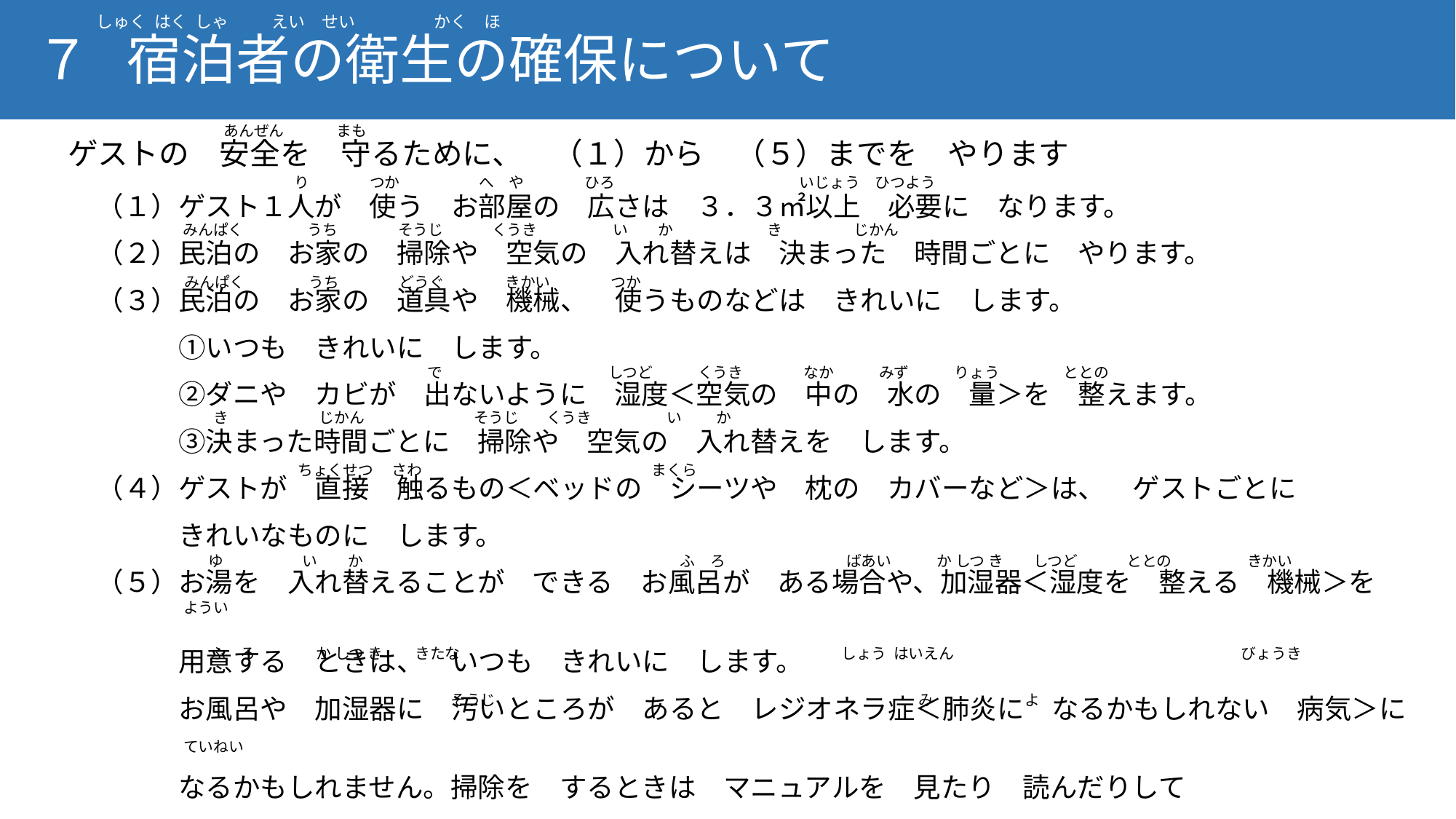

７　宿泊者の衛生の確保について
　しゅく  はく  しゃ      　 えい　せい   　　　　かく　ほ
あんぜん　 　　 まも
ゲストの　安全を　守るために、　（１）から　（５）までを　やります
り　　　　つか　　　 　　へ　や　　　　ひろ　　　　　　　　　　 　　いじょう　ひつよう
　（１）ゲスト１人が　使う　お部屋の　広さは　３．３㎡以上　必要に　なります。
　（２）民泊の　お家の　掃除や　空気の　入れ替えは　決まった　時間ごとに　やります。
　（３）民泊の　お家の　道具や　機械、　使うものなどは　きれいに　します。
　　　　①いつも　きれいに　します。
　　　　②ダニや　カビが　出ないように　湿度＜空気の　中の　水の　量＞を　整えます。
　　　　③決まった時間ごとに　掃除や　空気の　入れ替えを　します。
　（４）ゲストが　直接　触るもの＜ベッドの　シーツや　枕の　カバーなど＞は、　ゲストごとに
　　　　きれいなものに　します。
　（５）お湯を　入れ替えることが　できる　お風呂が　ある場合や、加湿器＜湿度を　整える　機械＞を
　　　　用意する　ときは、　いつも　きれいに　します。
　　　　お風呂や　加湿器に　汚いところが　あると　レジオネラ症＜肺炎に　なるかもしれない　病気＞に
　　　　なるかもしれません。掃除を　するときは　マニュアルを　見たり　読んだりして
　　　　丁寧に　やります。

みんぱく　　　　 うち　　　　そうじ　　　 くうき　　　　　い　　か　　　　　　 き　　            じかん
みんぱく　　　　 うち　　　　どうぐ　　　　きかい　　　　つか
で　　　　　　　　　　　しつど　　　くうき　　　　なか　　　みず　　　りょう　　　 　ととの
き　　　　　　じかん　　　　　　　 そうじ        くうき　　　　　い　　 か
ちょくせつ　 さわ　　　　　　　                                    まくら
ゆ　　　　　 い　　か　　　　　　　　　　　　　　　　　　　　　ふ　ろ　　　　　　　　ばあい　　　か しつ き　　しつど　　　 ととの　　　　　きかい
ようい
ふ　ろ　　　　か しつ き　     きたな　　　　　　　　　　　　　　　　　　　　　　　　　 しょう  はいえん　　　　　　　　　　　　　　　　　　　びょうき
　　 そうじ　　　　　　　　　　　　　　　　　　　　　　　　　　　　み　　　　　　よ
ていねい